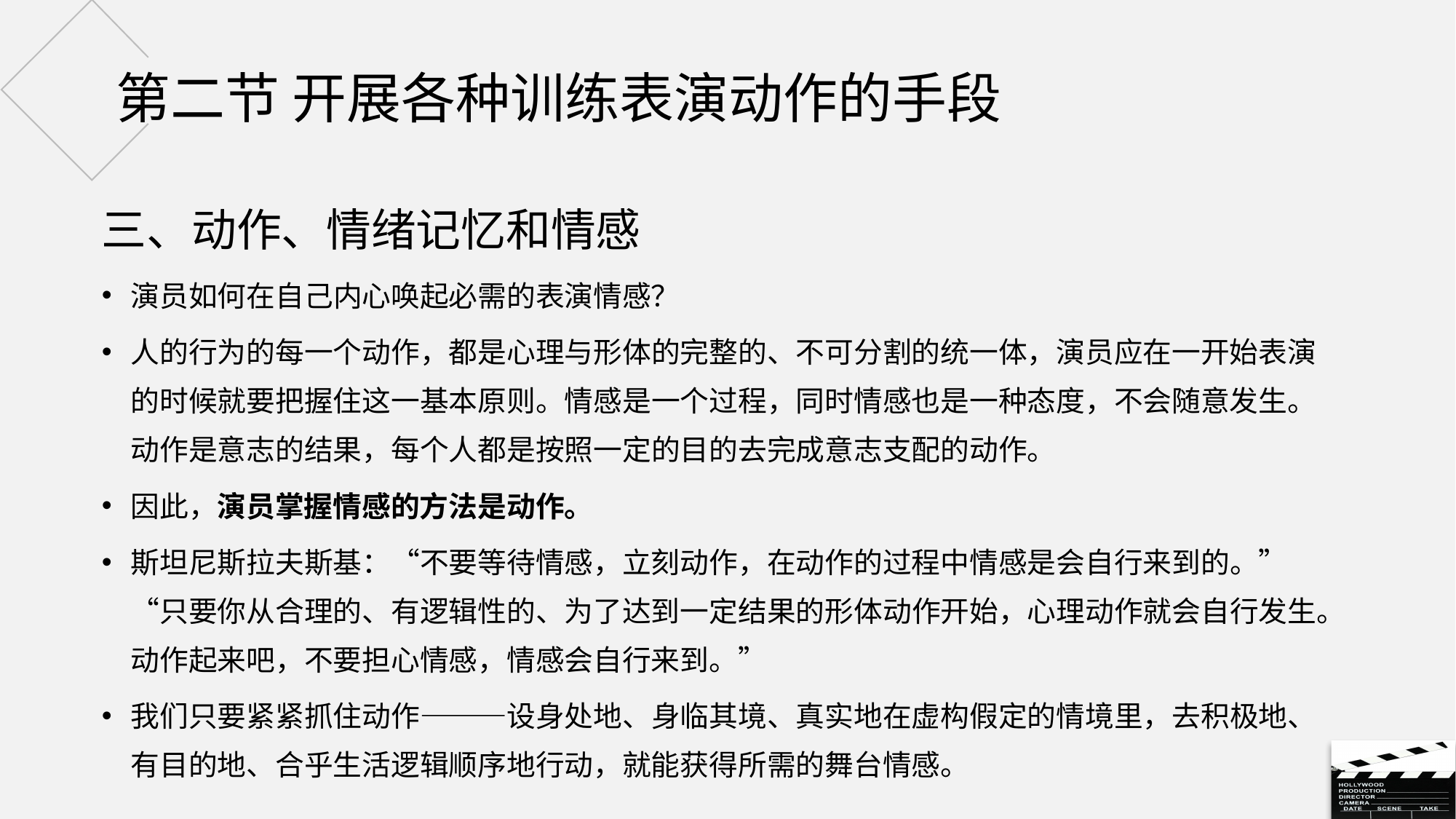

# 第二节 开展各种训练表演动作的手段
三、动作、情绪记忆和情感
演员如何在自己内心唤起必需的表演情感？
人的行为的每一个动作，都是心理与形体的完整的、不可分割的统一体，演员应在一开始表演的时候就要把握住这一基本原则。情感是一个过程，同时情感也是一种态度，不会随意发生。动作是意志的结果，每个人都是按照一定的目的去完成意志支配的动作。
因此，演员掌握情感的方法是动作。
斯坦尼斯拉夫斯基：“不要等待情感，立刻动作，在动作的过程中情感是会自行来到的。”“只要你从合理的、有逻辑性的、为了达到一定结果的形体动作开始，心理动作就会自行发生。动作起来吧，不要担心情感，情感会自行来到。”
我们只要紧紧抓住动作———设身处地、身临其境、真实地在虚构假定的情境里，去积极地、有目的地、合乎生活逻辑顺序地行动，就能获得所需的舞台情感。